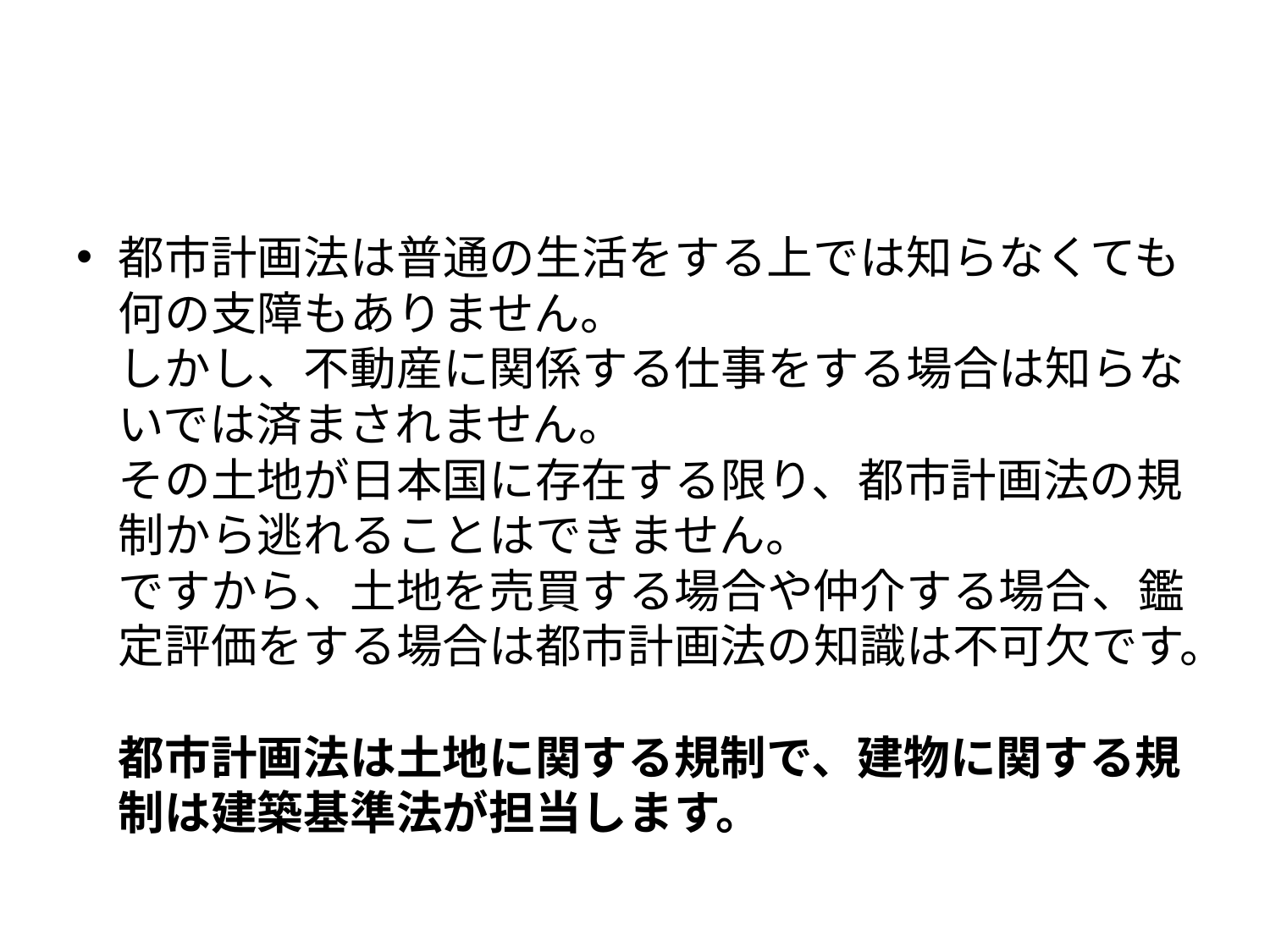

#
都市計画法は普通の生活をする上では知らなくても何の支障もありません。
しかし、不動産に関係する仕事をする場合は知らないでは済まされません。
その土地が日本国に存在する限り、都市計画法の規制から逃れることはできません。
ですから、土地を売買する場合や仲介する場合、鑑定評価をする場合は都市計画法の知識は不可欠です。
都市計画法は土地に関する規制で、建物に関する規制は建築基準法が担当します。